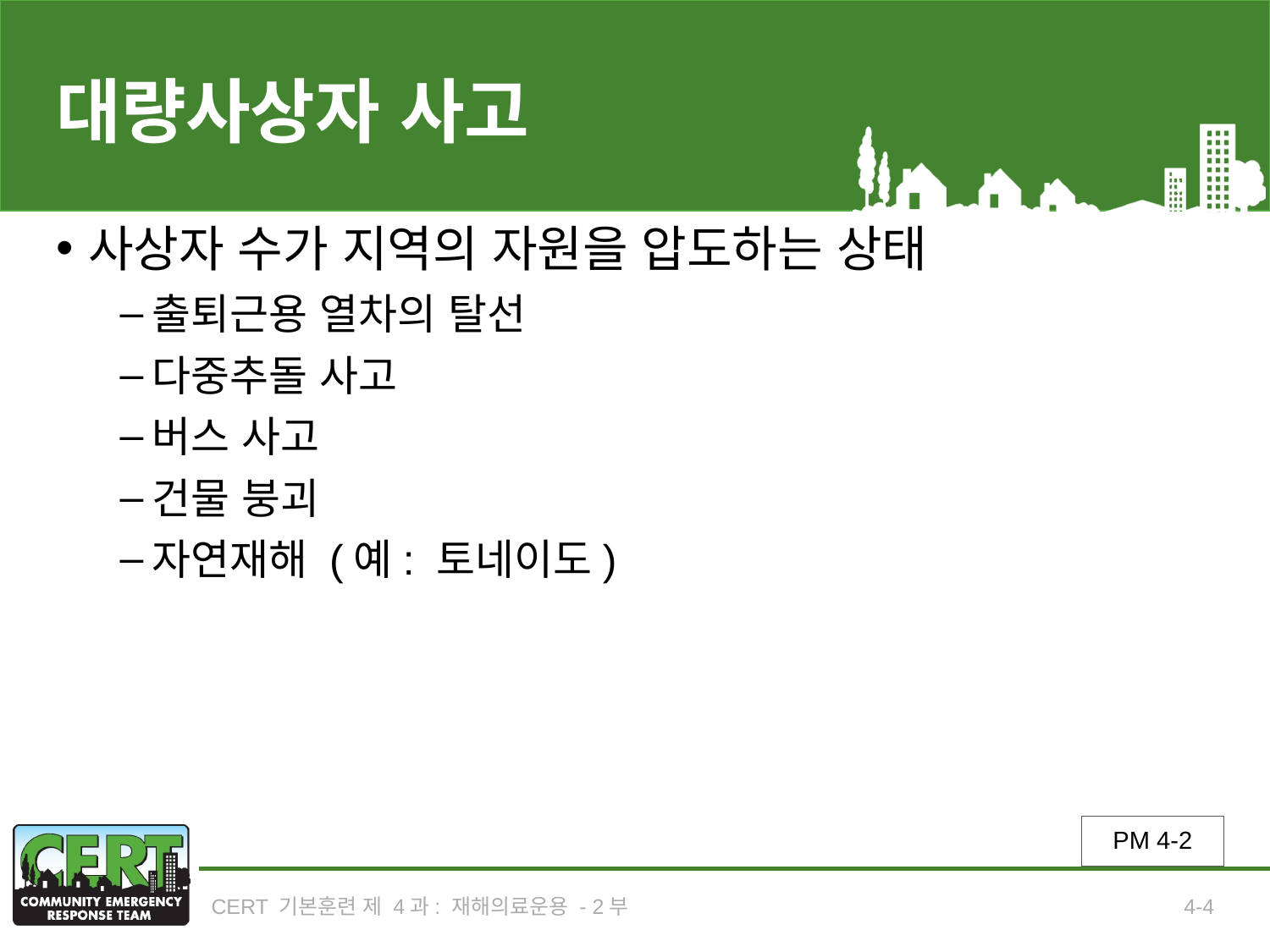

# 대량사상자 사고
사상자 수가 지역의 자원을 압도하는 상태
출퇴근용 열차의 탈선
다중추돌 사고
버스 사고
건물 붕괴
자연재해 (예: 토네이도)

PM 4-2
CERT 기본훈련 제 4과: 재해의료운용 - 2부
4-4